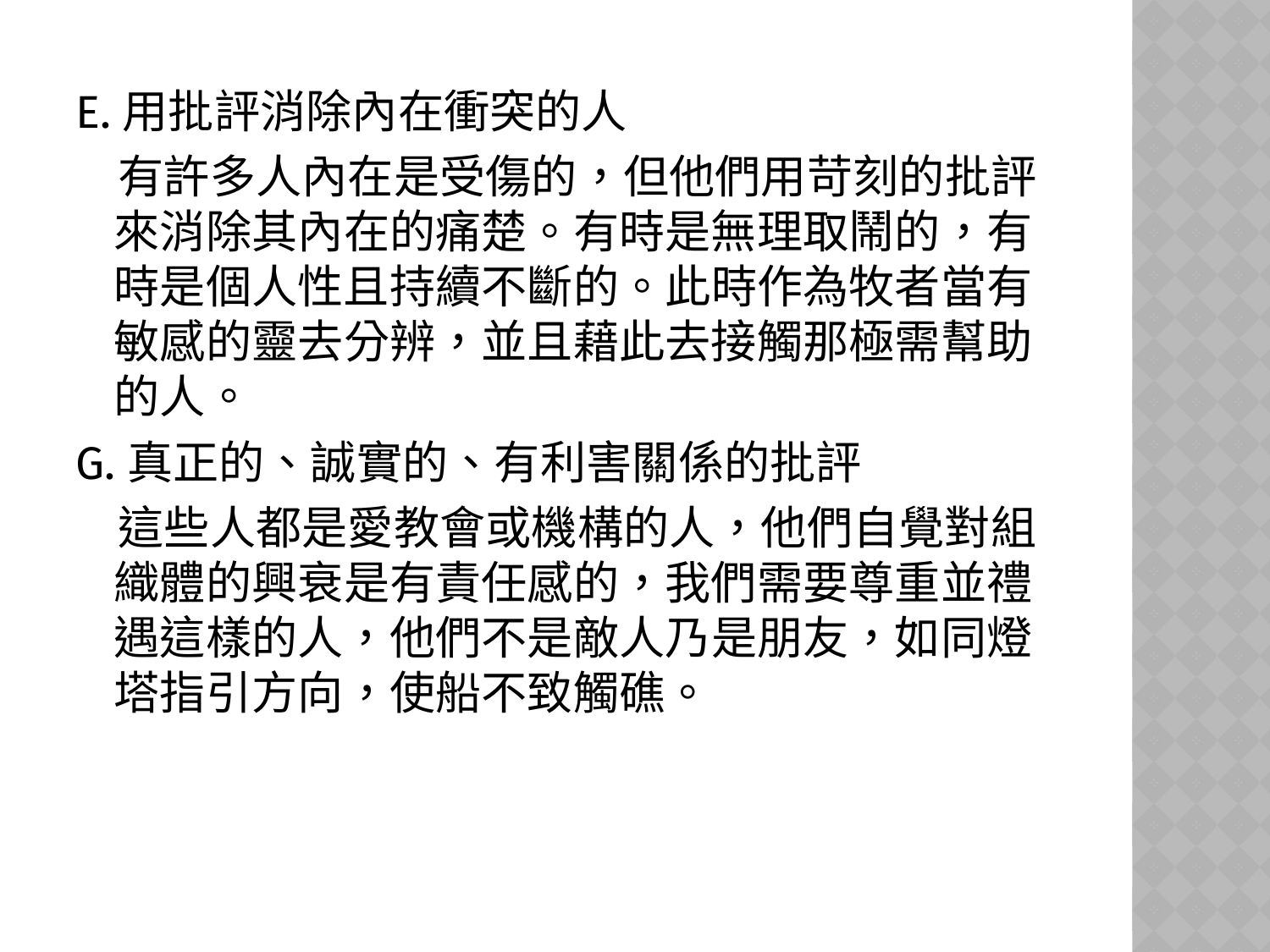

E.用批評消除內在衝突的人
   有許多人內在是受傷的，但他們用苛刻的批評來消除其內在的痛楚。有時是無理取鬧的，有時是個人性且持續不斷的。此時作為牧者當有敏感的靈去分辨，並且藉此去接觸那極需幫助的人。
G.真正的、誠實的、有利害關係的批評
   這些人都是愛教會或機構的人，他們自覺對組織體的興衰是有責任感的，我們需要尊重並禮遇這樣的人，他們不是敵人乃是朋友，如同燈塔指引方向，使船不致觸礁。